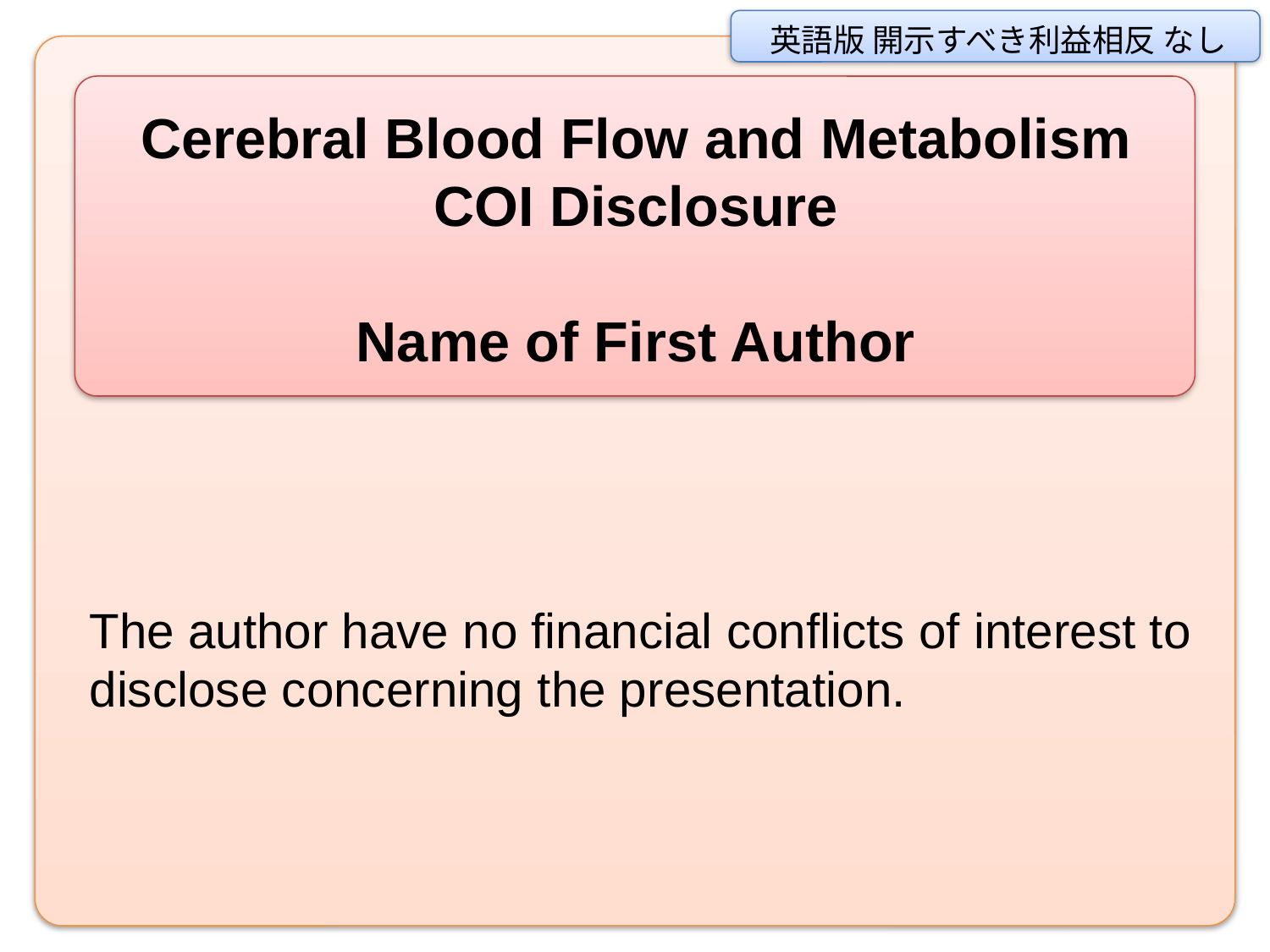

英語版 開示すべき利益相反 なし

Cerebral Blood Flow and Metabolism
COI Disclosure

Name of First Author
The author have no financial conflicts of interest to disclose concerning the presentation.